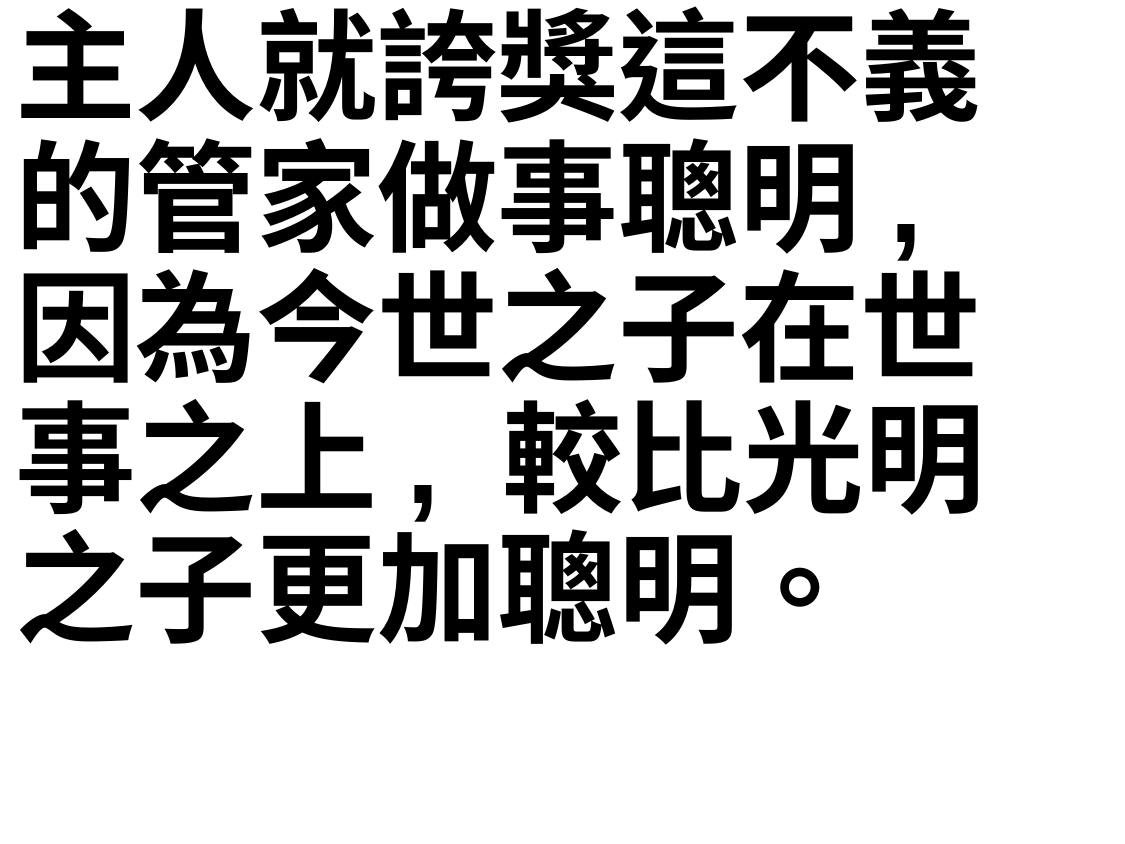

主人就誇獎這不義的管家做事聰明, 因為今世之子在世事之上, 較比光明之子更加聰明。